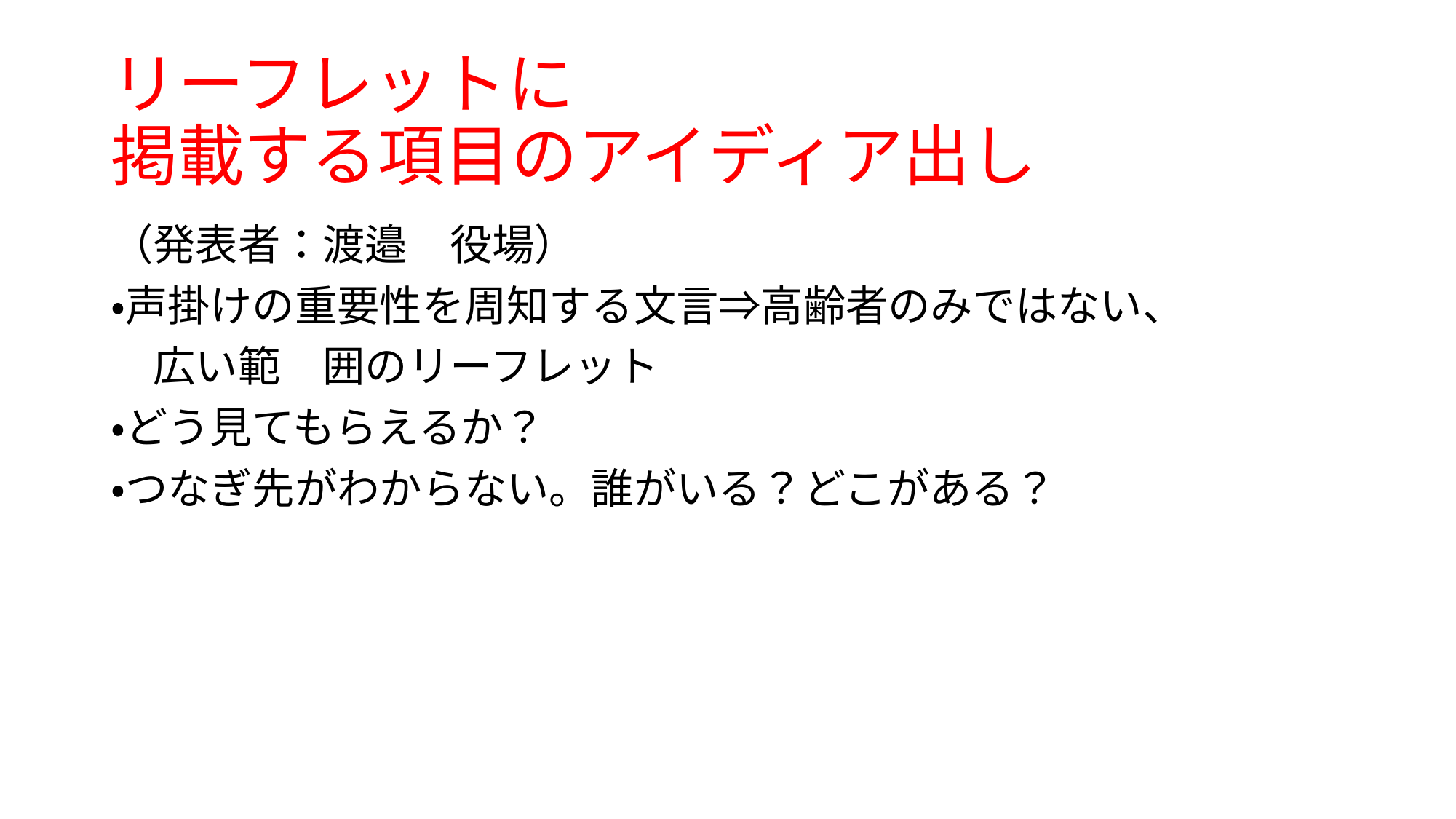

# リーフレットに 掲載する項目のアイディア出し
（発表者：渡邉　役場）
・声掛けの重要性を周知する文言⇒高齢者のみではない、
　広い範　囲のリーフレット
・どう見てもらえるか？
・つなぎ先がわからない。誰がいる？どこがある？